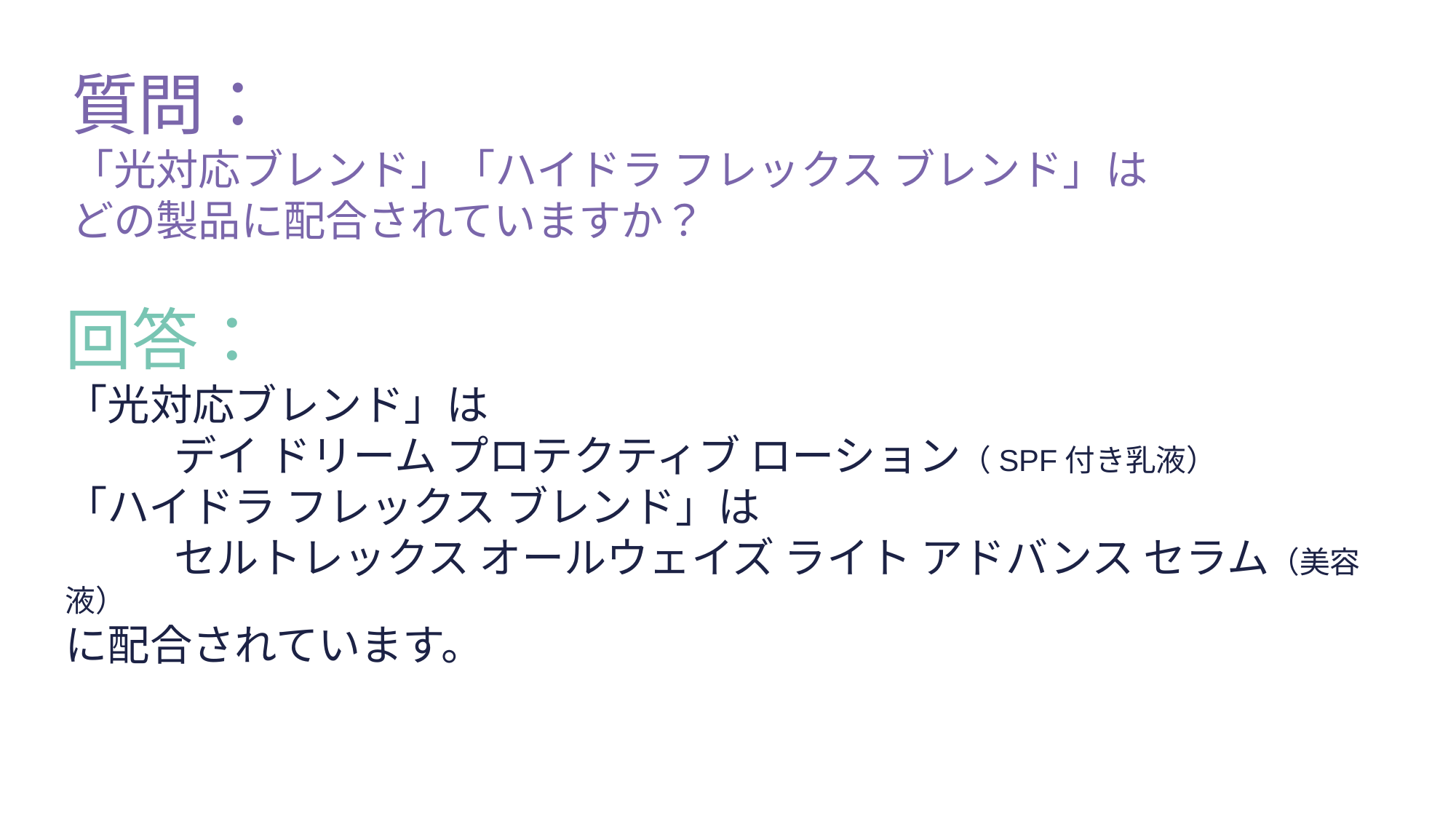

質問：
「光対応ブレンド」「ハイドラ フレックス ブレンド」は
どの製品に配合されていますか？
回答：
「光対応ブレンド」は
	デイ ドリーム プロテクティブ ローション（SPF付き乳液）
「ハイドラ フレックス ブレンド」は
	セルトレックス オールウェイズ ライト アドバンス セラム（美容液）
に配合されています。